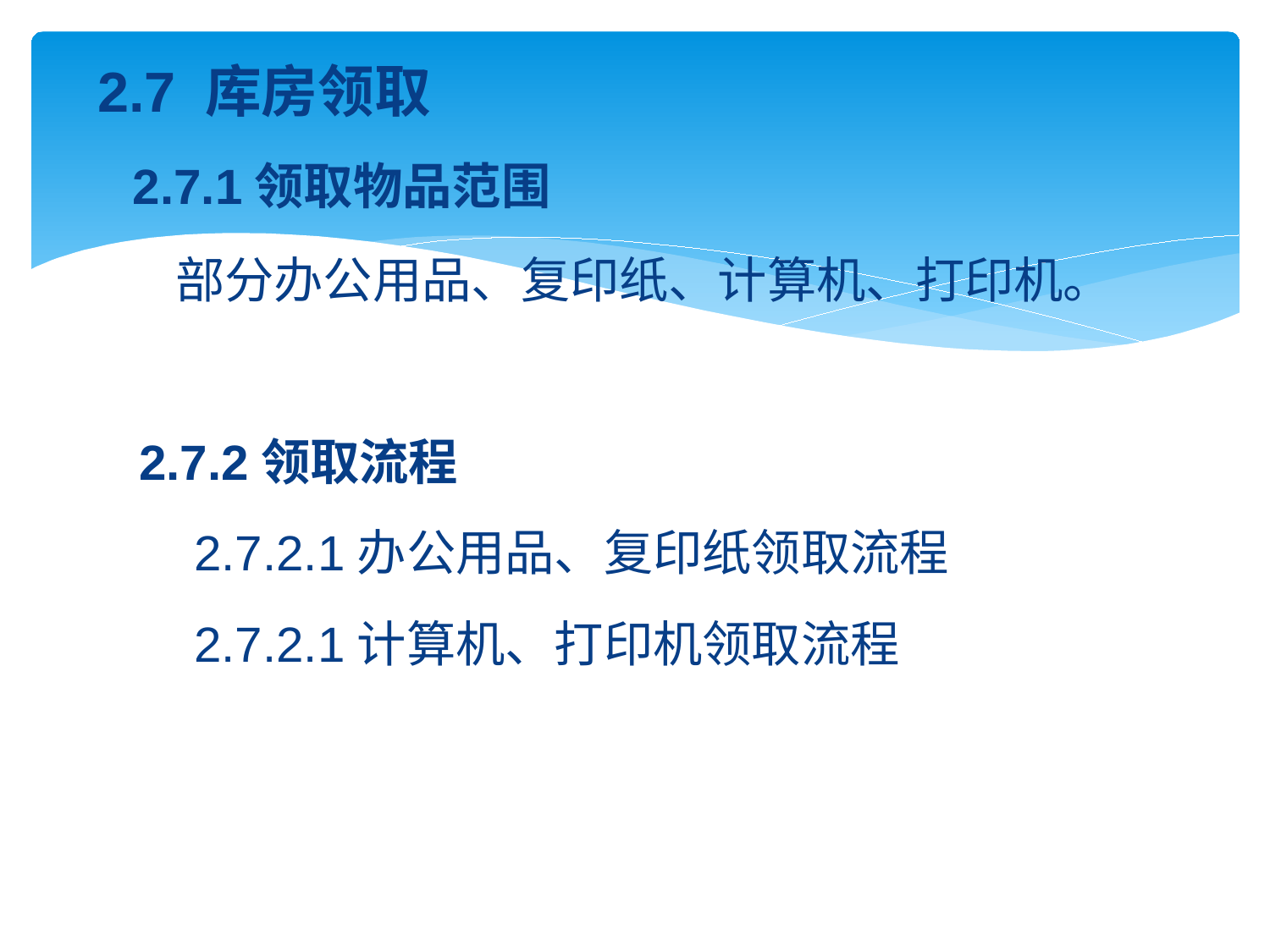

2.7 库房领取
  2.7.1领取物品范围
      部分办公用品、复印纸、计算机、打印机。

   2.7.2领取流程
       2.7.2.1办公用品、复印纸领取流程
       2.7.2.1计算机、打印机领取流程